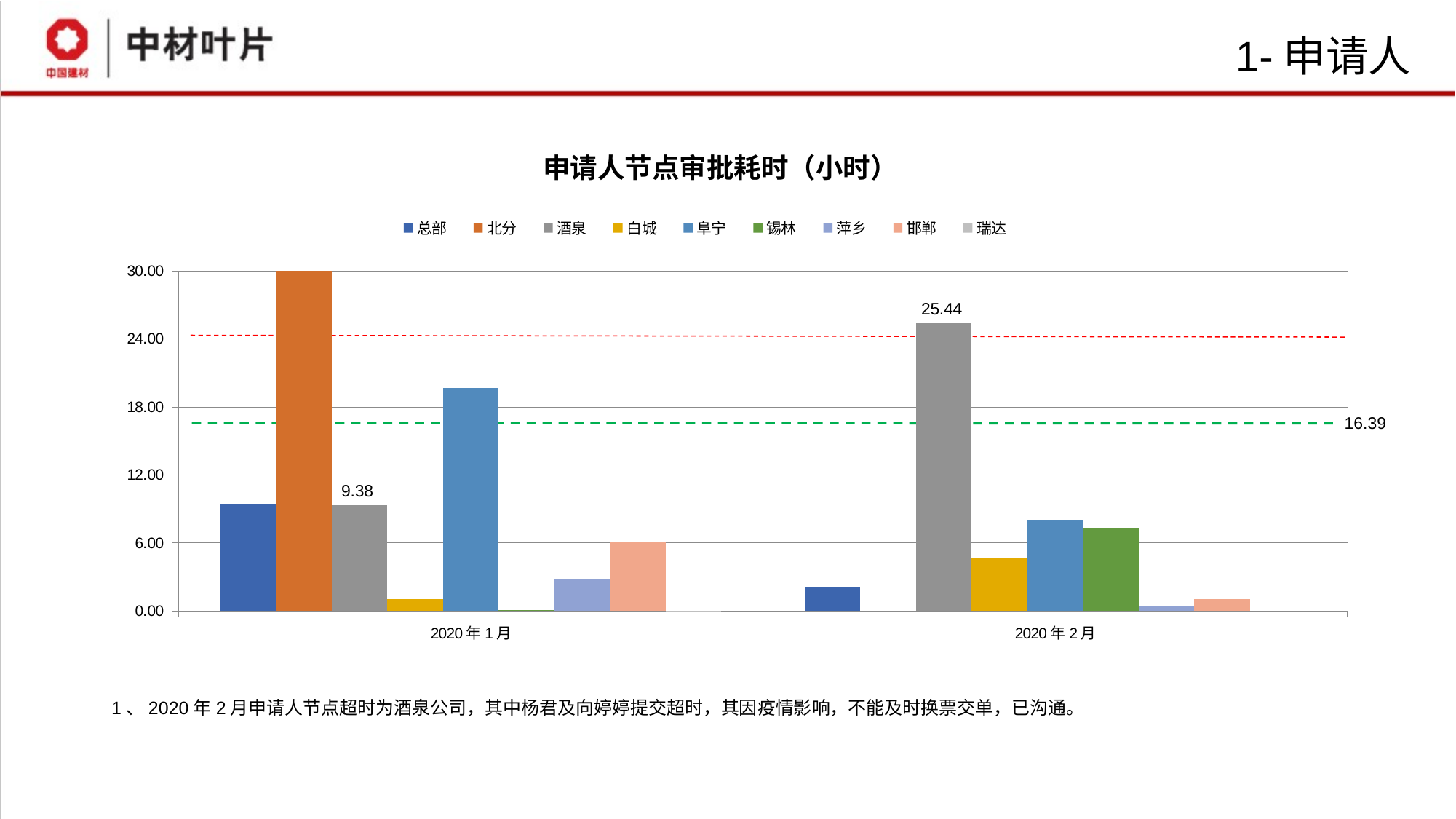

# 1-申请人

### Chart: 申请人节点审批耗时（小时）

| Category | 总部 | 北分 | 酒泉 | 白城 | 阜宁 | 锡林 | 萍乡 | 邯郸 | 瑞达 |
|---|---|---|---|---|---|---|---|---|---|
| 2020年1月 | 9.454951881014424 | 72.0 | 9.38319767442624 | 1.069486111108563 | 19.66675120772814 | 0.060505952380481176 | 2.7552160493893703 | 6.027473544968026 | 0.02116161615545438 |
| 2020年2月 | 2.083888888877647 | None | 25.44311274509699 | 4.638074074056931 | 8.073802083339615 | 7.3458249158204785 | 0.4716666666936362 | 1.0670538720653646 | None |
16.39
1、2020年2月申请人节点超时为酒泉公司，其中杨君及向婷婷提交超时，其因疫情影响，不能及时换票交单，已沟通。